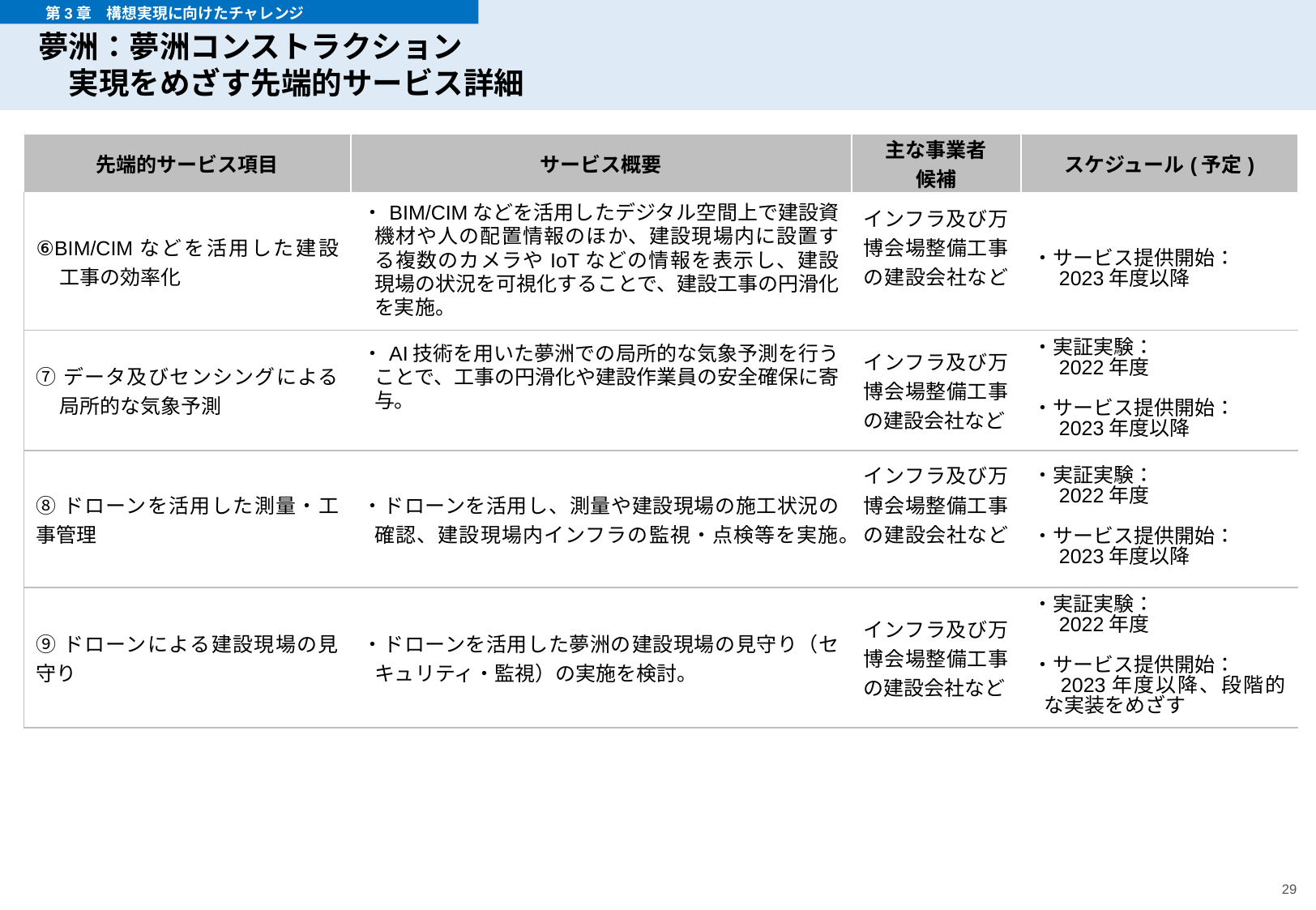

# 夢洲：夢洲コンストラクション 　実現をめざす先端的サービス詳細
　　　第3章　構想実現に向けたチャレンジ
サービス内容・実施体制の検討
| 先端的サービス項目 | サービス概要 | 主な事業者 候補 | スケジュール(予定) |
| --- | --- | --- | --- |
| ⑥BIM/CIMなどを活用した建設工事の効率化 | ・BIM/CIMなどを活用したデジタル空間上で建設資機材や人の配置情報のほか、建設現場内に設置する複数のカメラやIoTなどの情報を表示し、建設現場の状況を可視化することで、建設工事の円滑化を実施。 | インフラ及び万博会場整備工事の建設会社など | ・サービス提供開始： 　2023年度以降 |
| ⑦データ及びセンシングによる局所的な気象予測 | ・AI技術を用いた夢洲での局所的な気象予測を行うことで、工事の円滑化や建設作業員の安全確保に寄与。 | インフラ及び万博会場整備工事の建設会社など | ・実証実験： 　2022年度 ・サービス提供開始： 　2023年度以降 |
| ⑧ドローンを活用した測量・工事管理 | ・ドローンを活用し、測量や建設現場の施工状況の確認、建設現場内インフラの監視・点検等を実施。 | インフラ及び万博会場整備工事の建設会社など | ・実証実験： 　2022年度 ・サービス提供開始： 　2023年度以降 |
| ⑨ドローンによる建設現場の見守り | ・ドローンを活用した夢洲の建設現場の見守り（セキュリティ・監視）の実施を検討。 | インフラ及び万博会場整備工事の建設会社など | ・実証実験： 　2022年度 ・サービス提供開始： 　2023年度以降、段階的な実装をめざす |
29